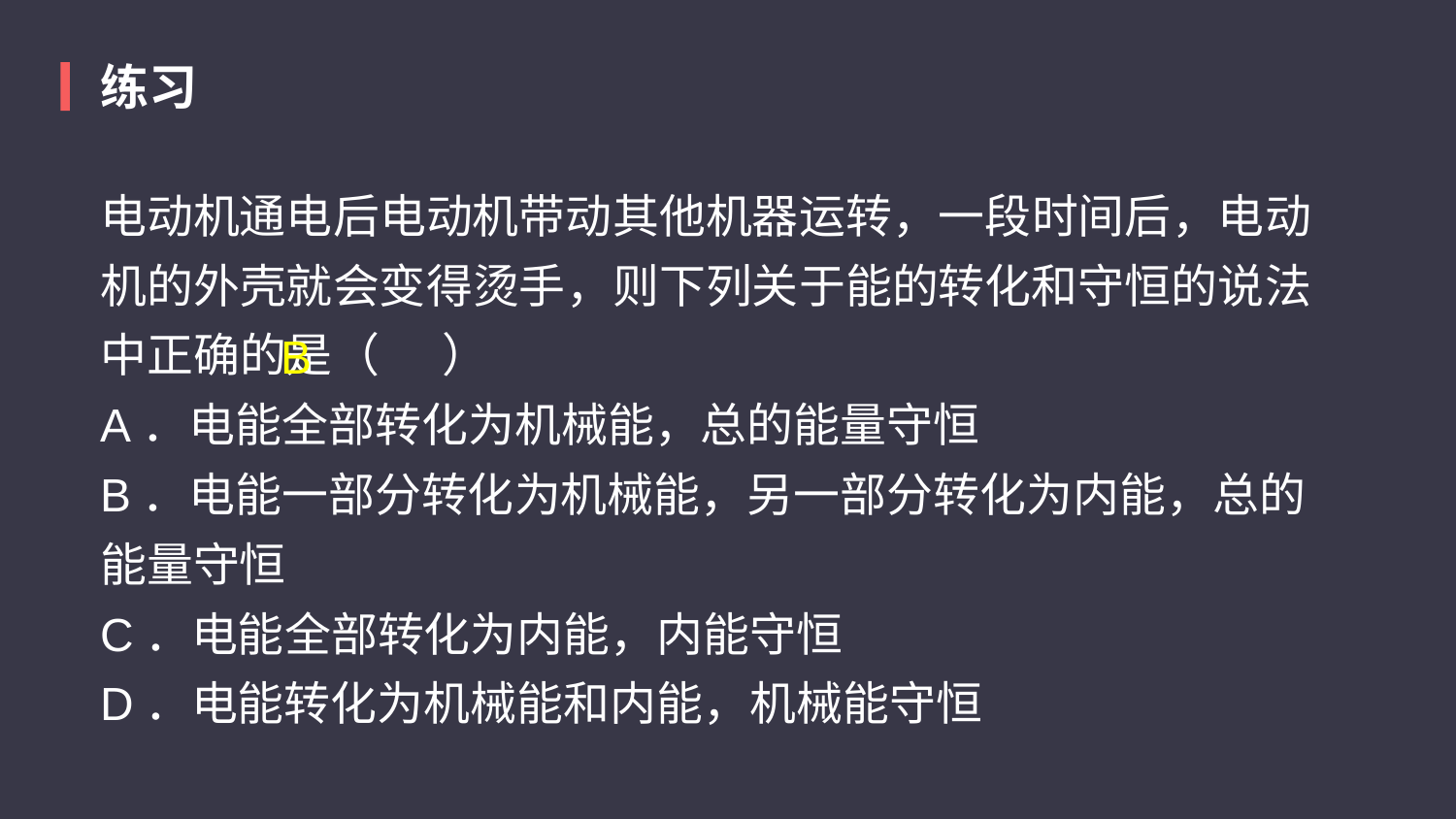

练习

电动机通电后电动机带动其他机器运转，一段时间后，电动机的外壳就会变得烫手，则下列关于能的转化和守恒的说法中正确的是（      ）
A．电能全部转化为机械能，总的能量守恒
B．电能一部分转化为机械能，另一部分转化为内能，总的能量守恒
C．电能全部转化为内能，内能守恒
D．电能转化为机械能和内能，机械能守恒
B